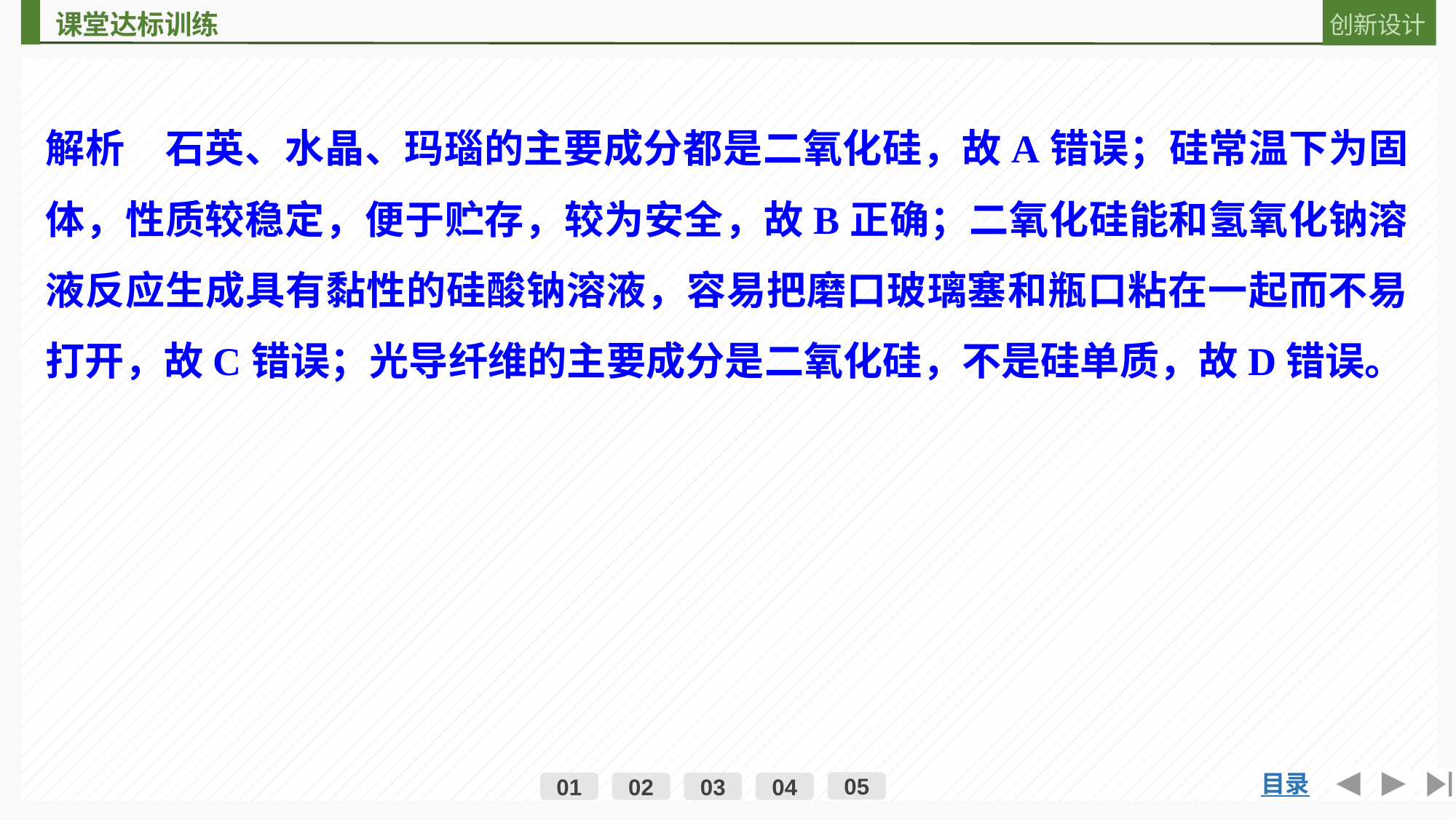

解析　石英、水晶、玛瑙的主要成分都是二氧化硅，故A错误；硅常温下为固体，性质较稳定，便于贮存，较为安全，故B正确；二氧化硅能和氢氧化钠溶液反应生成具有黏性的硅酸钠溶液，容易把磨口玻璃塞和瓶口粘在一起而不易打开，故C错误；光导纤维的主要成分是二氧化硅，不是硅单质，故D错误。